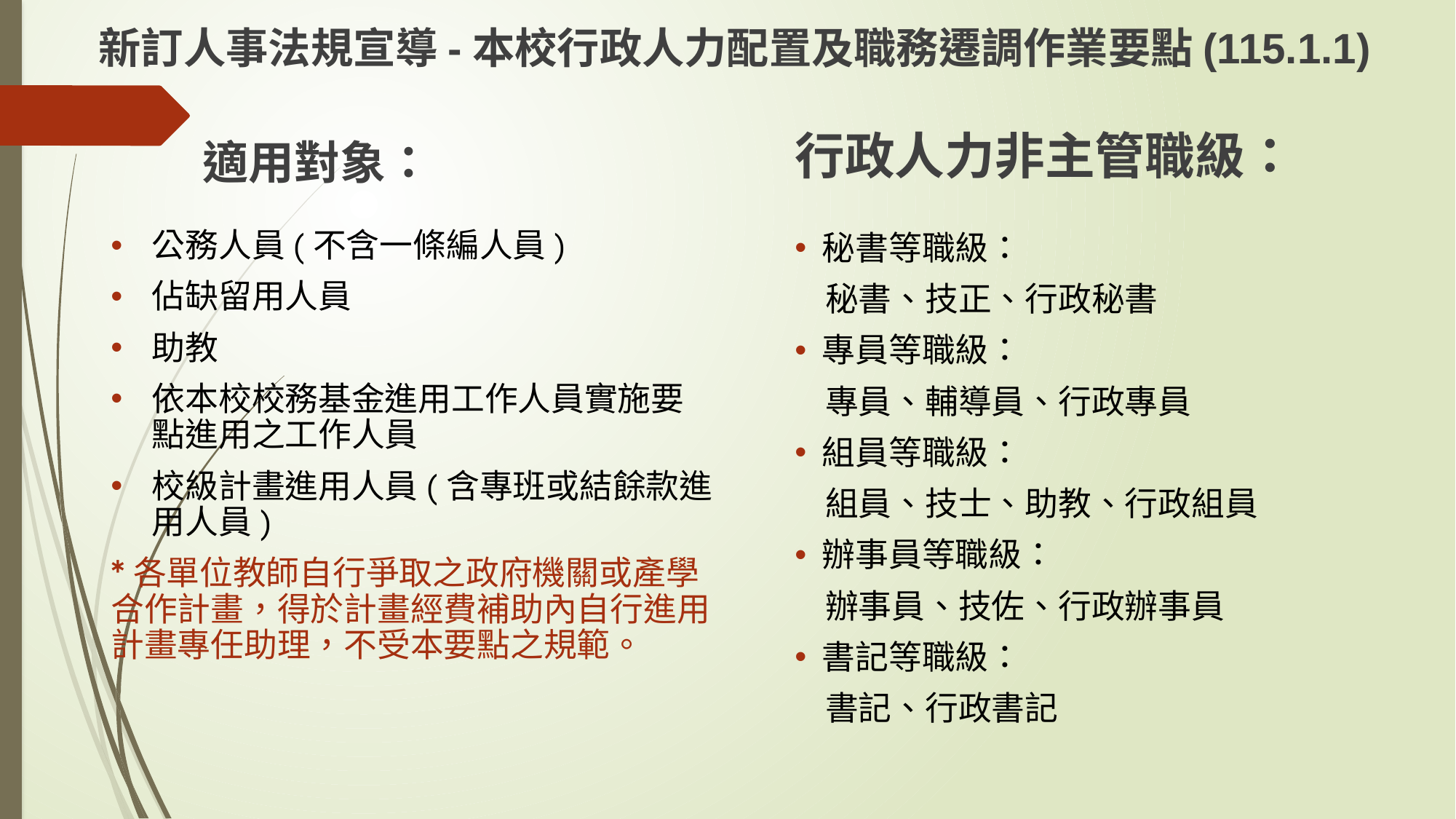

新訂人事法規宣導-本校行政人力配置及職務遷調作業要點(115.1.1)
行政人力非主管職級：
適用對象：
公務人員(不含一條編人員)
佔缺留用人員
助教
依本校校務基金進用工作人員實施要點進用之工作人員
校級計畫進用人員(含專班或結餘款進用人員)
*各單位教師自行爭取之政府機關或產學合作計畫，得於計畫經費補助內自行進用計畫專任助理，不受本要點之規範。

秘書等職級：
   秘書、技正、行政秘書
專員等職級：
   專員、輔導員、行政專員
組員等職級：
   組員、技士、助教、行政組員
辦事員等職級：
   辦事員、技佐、行政辦事員
書記等職級：
   書記、行政書記